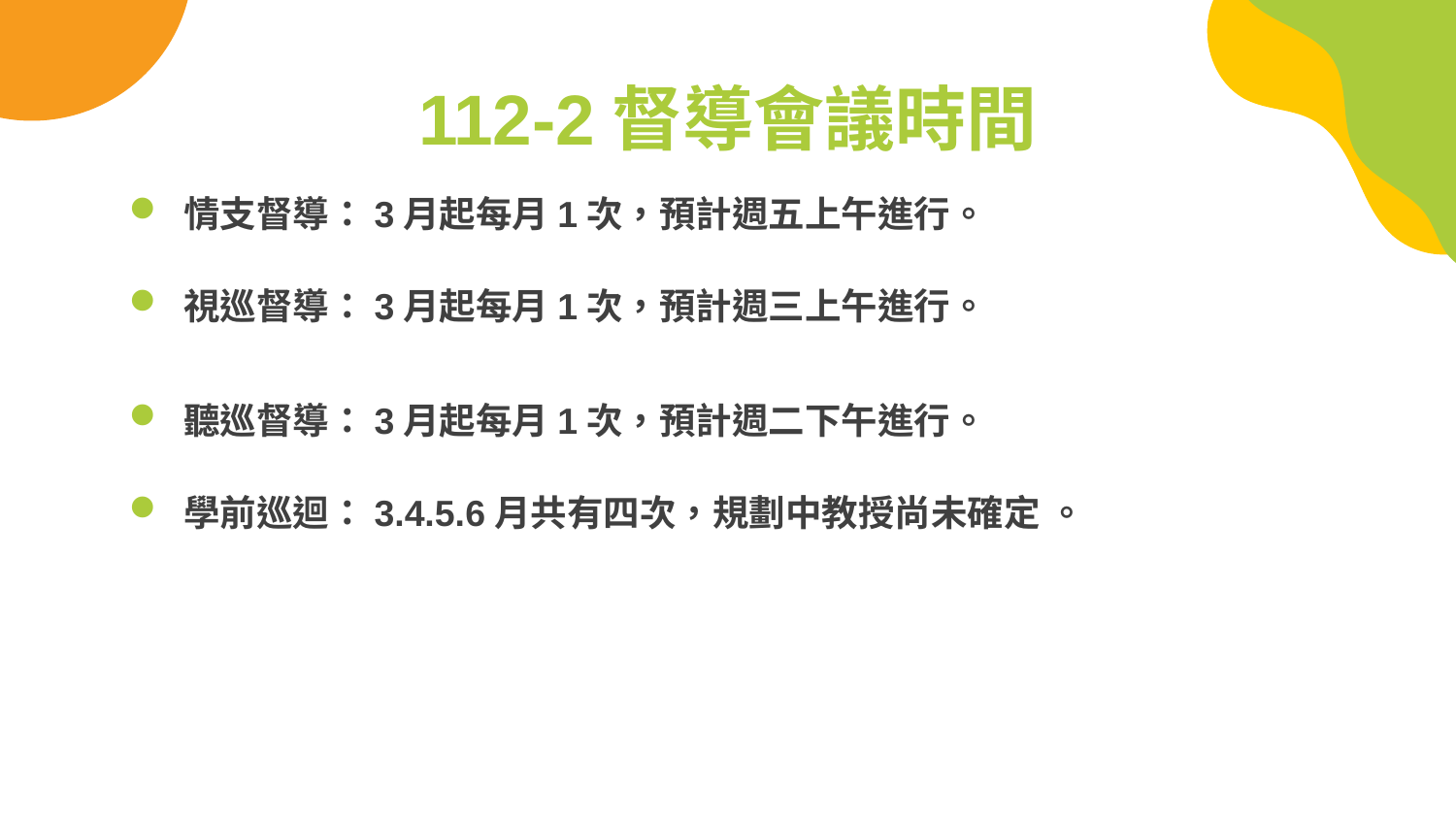

# 112-2督導會議時間
情支督導：3月起每月1次，預計週五上午進行。
視巡督導：3月起每月1次，預計週三上午進行。
聽巡督導：3月起每月1次，預計週二下午進行。
學前巡迴：3.4.5.6月共有四次，規劃中教授尚未確定 。